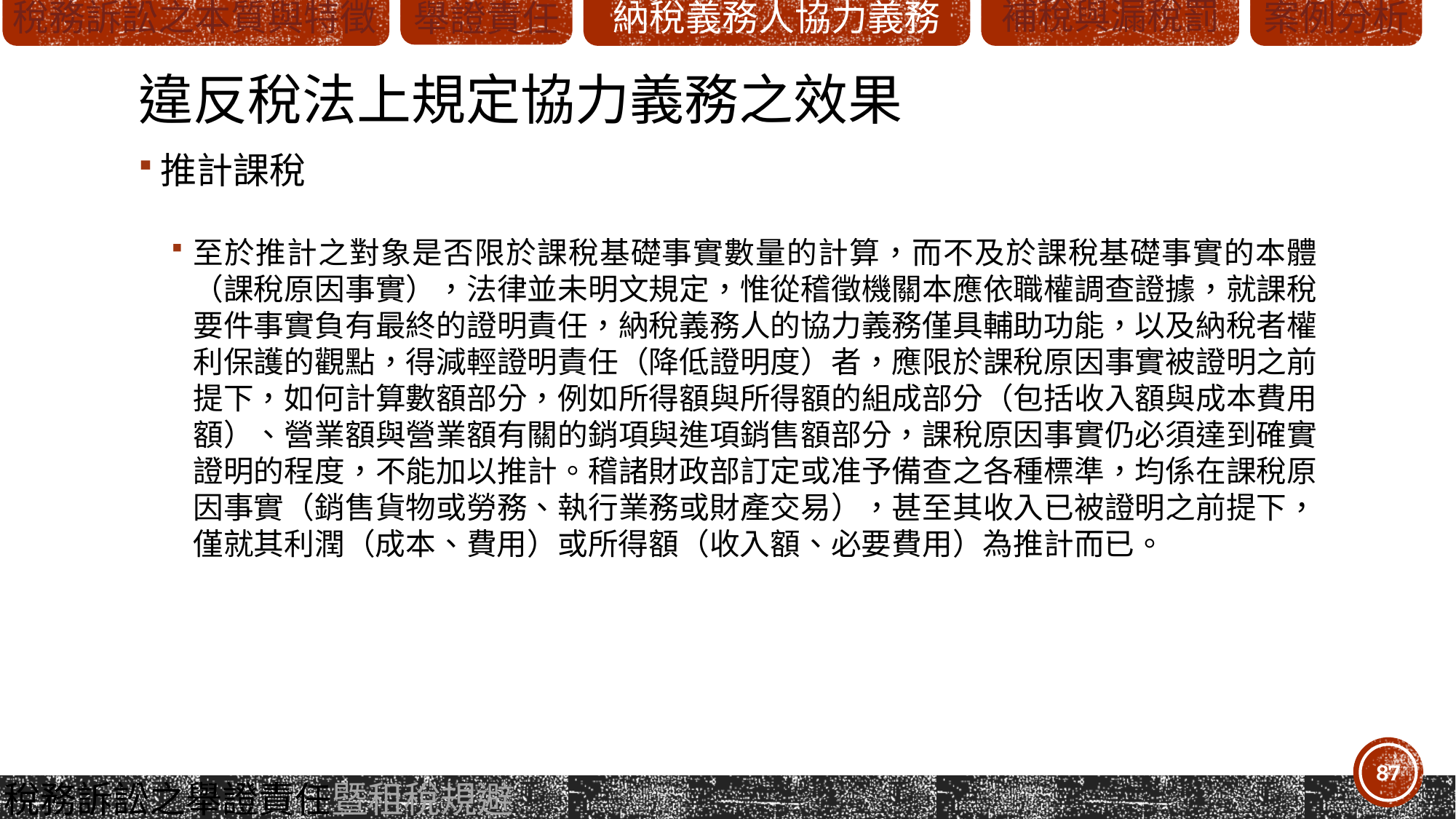

# 違反稅法上規定協力義務之效果
推計課稅

至於推計之對象是否限於課稅基礎事實數量的計算，而不及於課稅基礎事實的本體（課稅原因事實），法律並未明文規定，惟從稽徵機關本應依職權調查證據，就課稅要件事實負有最終的證明責任，納稅義務人的協力義務僅具輔助功能，以及納稅者權利保護的觀點，得減輕證明責任（降低證明度）者，應限於課稅原因事實被證明之前提下，如何計算數額部分，例如所得額與所得額的組成部分（包括收入額與成本費用額）、營業額與營業額有關的銷項與進項銷售額部分，課稅原因事實仍必須達到確實證明的程度，不能加以推計。稽諸財政部訂定或准予備查之各種標準，均係在課稅原因事實（銷售貨物或勞務、執行業務或財產交易），甚至其收入已被證明之前提下，僅就其利潤（成本、費用）或所得額（收入額、必要費用）為推計而已。
87